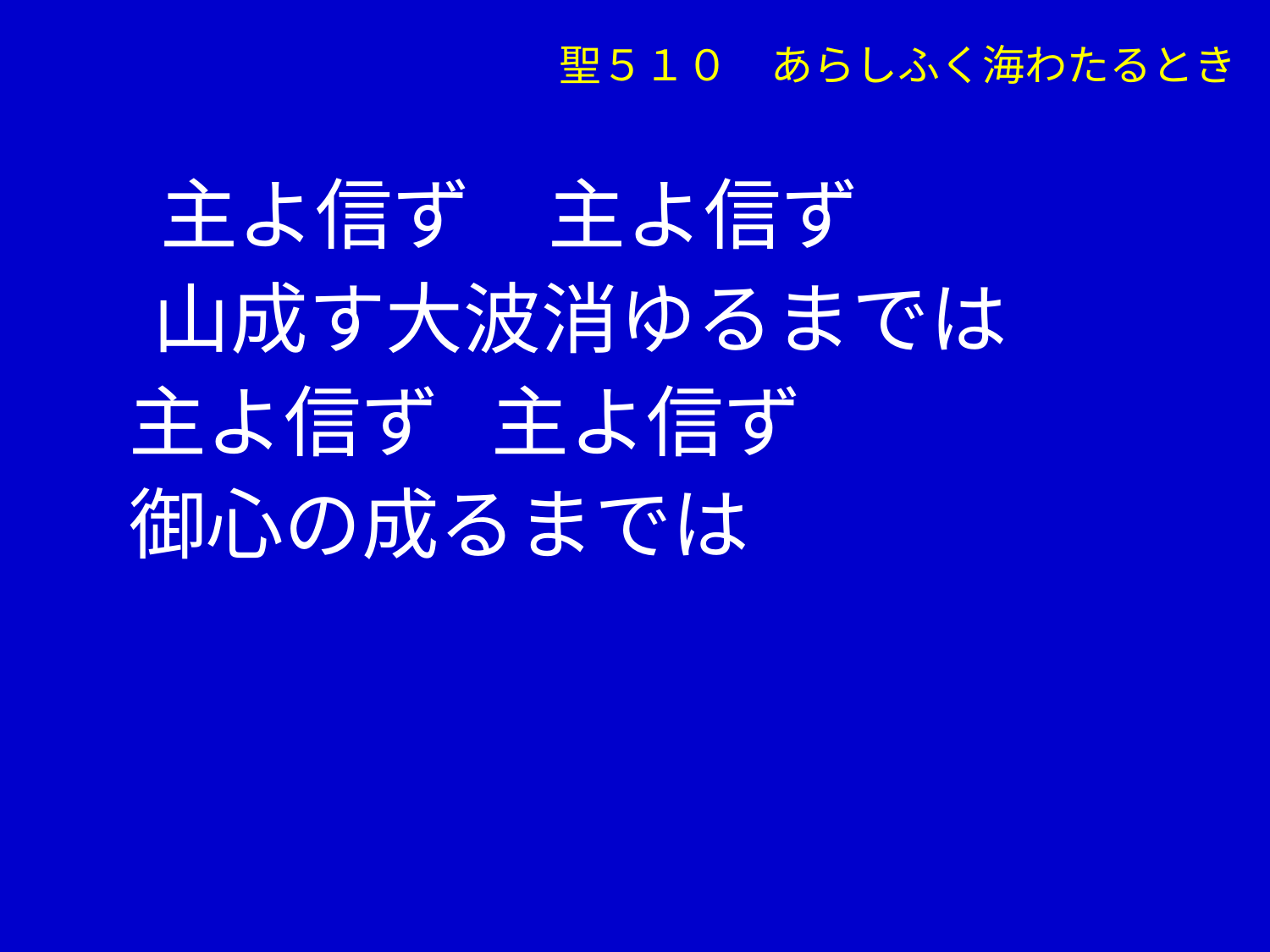

聖５１０　あらしふく海わたるとき
　　  主よ信ず　主よ信ず
　  山成す大波消ゆるまでは
    主よ信ず   主よ信ず
    御心の成るまでは